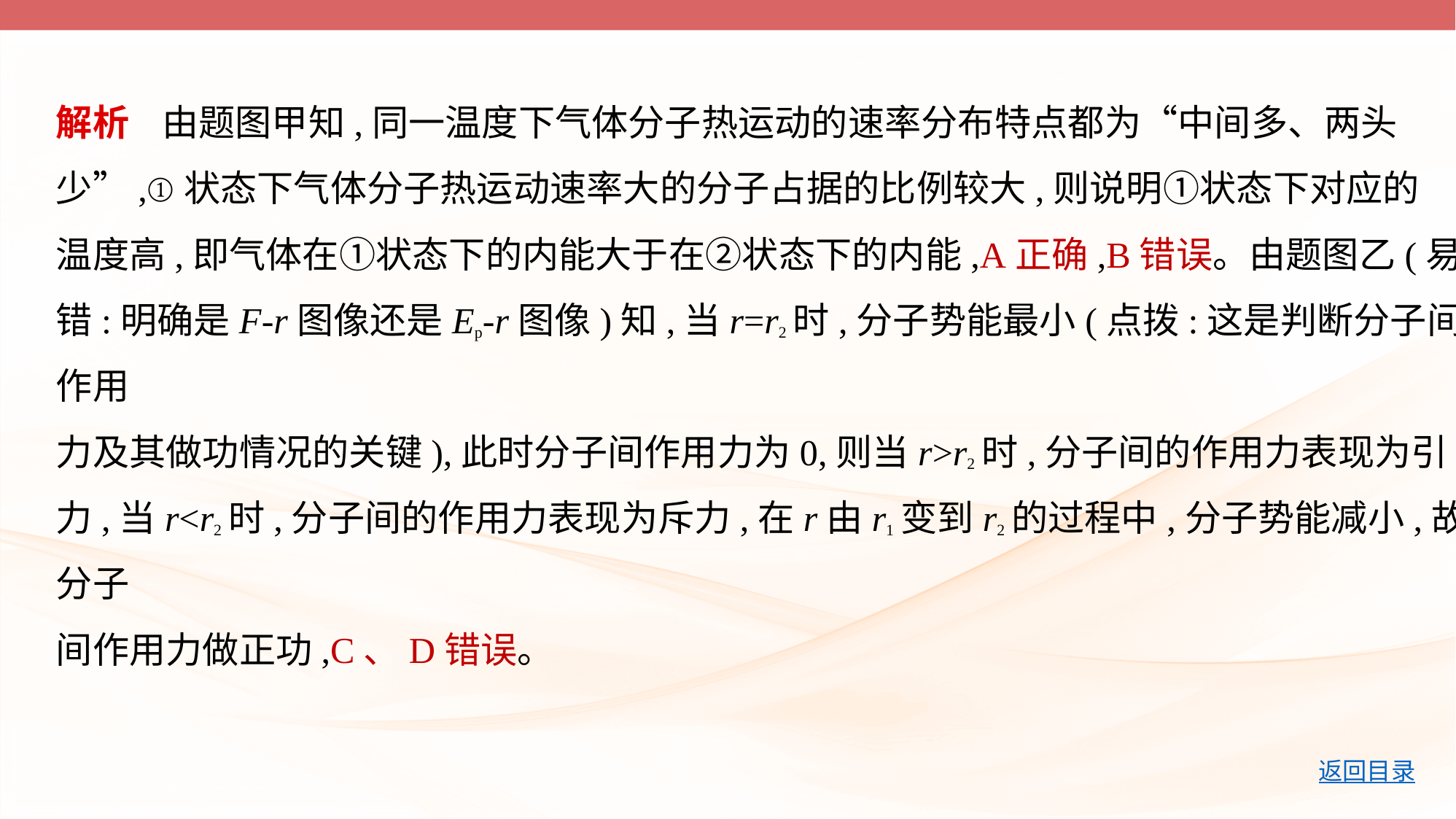

解析    由题图甲知,同一温度下气体分子热运动的速率分布特点都为“中间多、两头
少”,①状态下气体分子热运动速率大的分子占据的比例较大,则说明①状态下对应的
温度高,即气体在①状态下的内能大于在②状态下的内能,A正确,B错误。由题图乙(易
错:明确是F-r图像还是Ep-r图像)知,当r=r2时,分子势能最小(点拨:这是判断分子间作用
力及其做功情况的关键),此时分子间作用力为0,则当r>r2时,分子间的作用力表现为引
力,当r<r2时,分子间的作用力表现为斥力,在r由r1变到r2的过程中,分子势能减小,故分子
间作用力做正功,C、D错误。